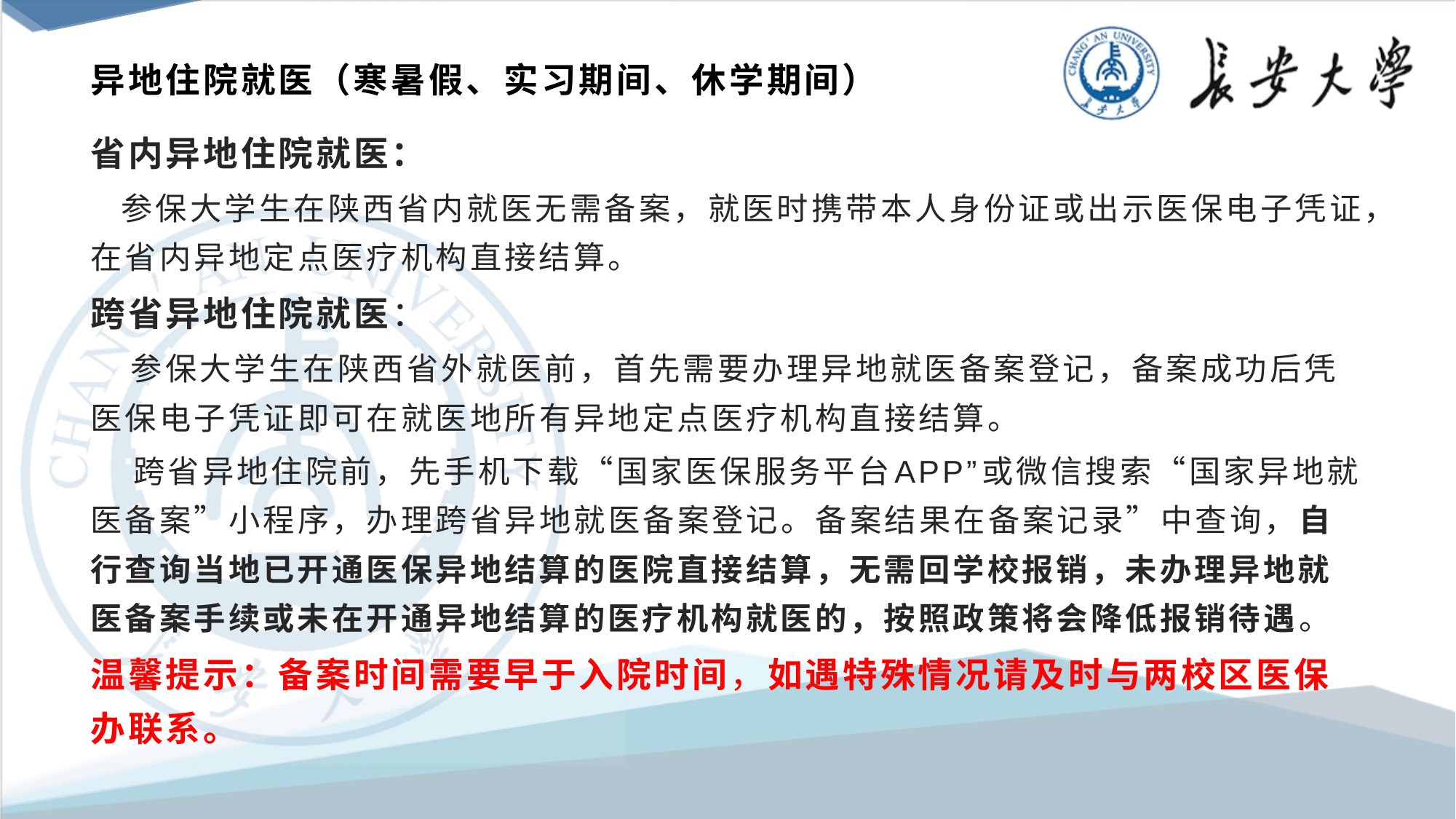

# 异地住院就医（寒暑假、实习期间、休学期间）
省内异地住院就医：
   参保大学生在陕西省内就医无需备案，就医时携带本人身份证或出示医保电子凭证，在省内异地定点医疗机构直接结算。
跨省异地住院就医：
    参保大学生在陕西省外就医前，首先需要办理异地就医备案登记，备案成功后凭医保电子凭证即可在就医地所有异地定点医疗机构直接结算。
    跨省异地住院前，先手机下载“国家医保服务平台APP”或微信搜索“国家异地就医备案”小程序，办理跨省异地就医备案登记。备案结果在备案记录”中查询，自行查询当地已开通医保异地结算的医院直接结算，无需回学校报销，未办理异地就医备案手续或未在开通异地结算的医疗机构就医的，按照政策将会降低报销待遇。
温馨提示：备案时间需要早于入院时间，如遇特殊情况请及时与两校区医保办联系。